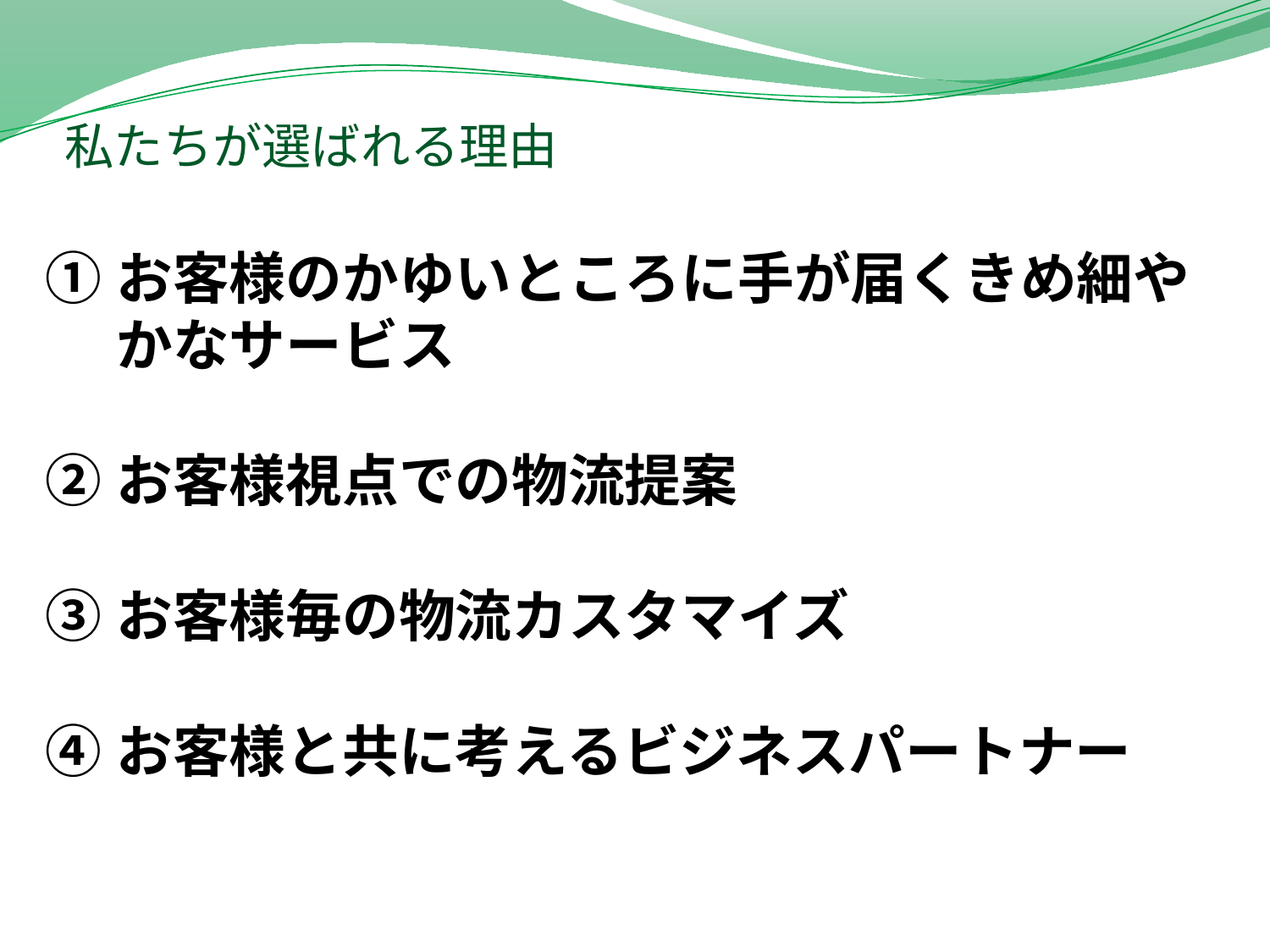

# 私たちが選ばれる理由
お客様のかゆいところに手が届くきめ細やかなサービス

お客様視点での物流提案

お客様毎の物流カスタマイズ

お客様と共に考えるビジネスパートナー